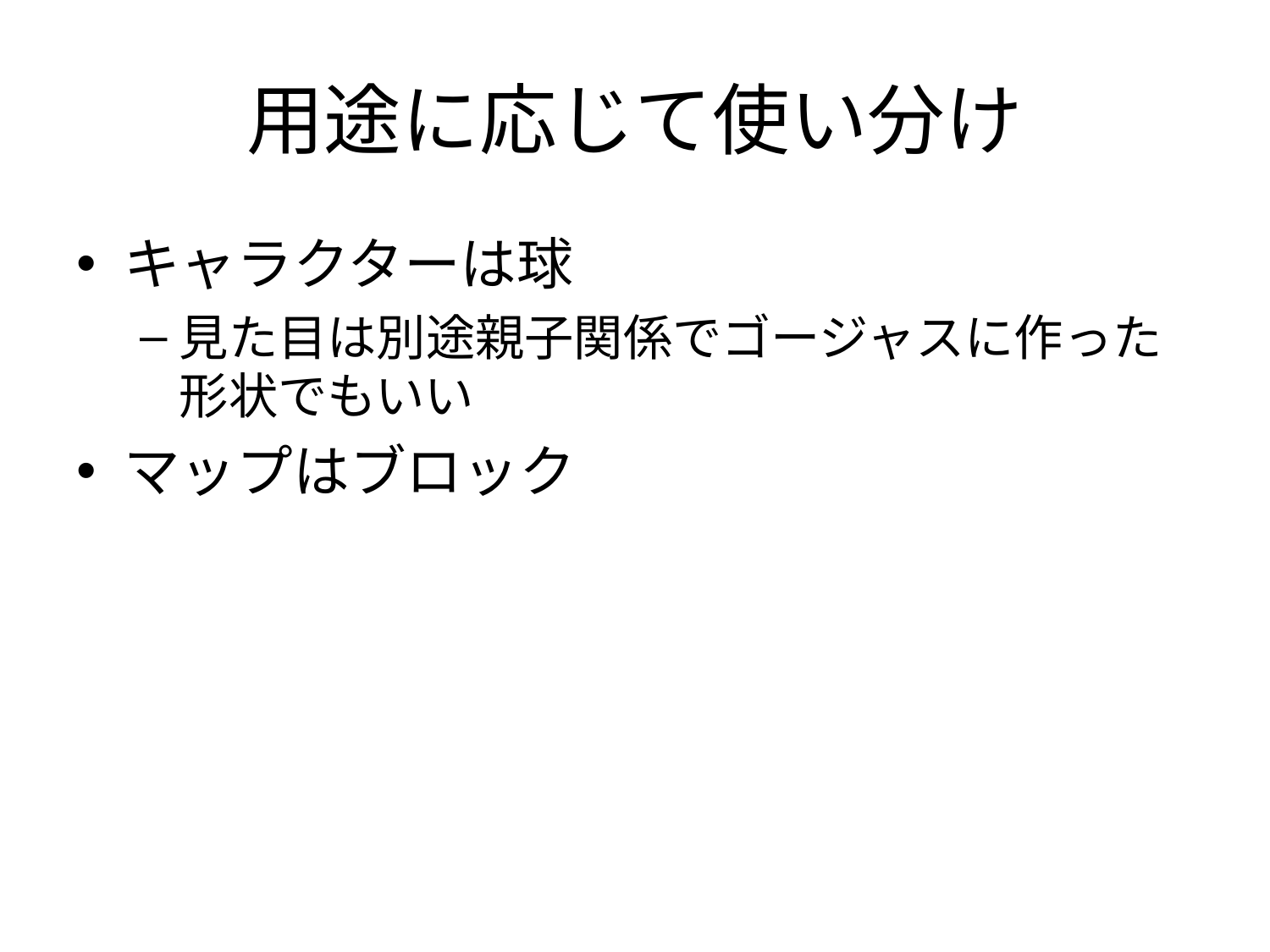

# 用途に応じて使い分け
キャラクターは球
見た目は別途親子関係でゴージャスに作った形状でもいい
マップはブロック